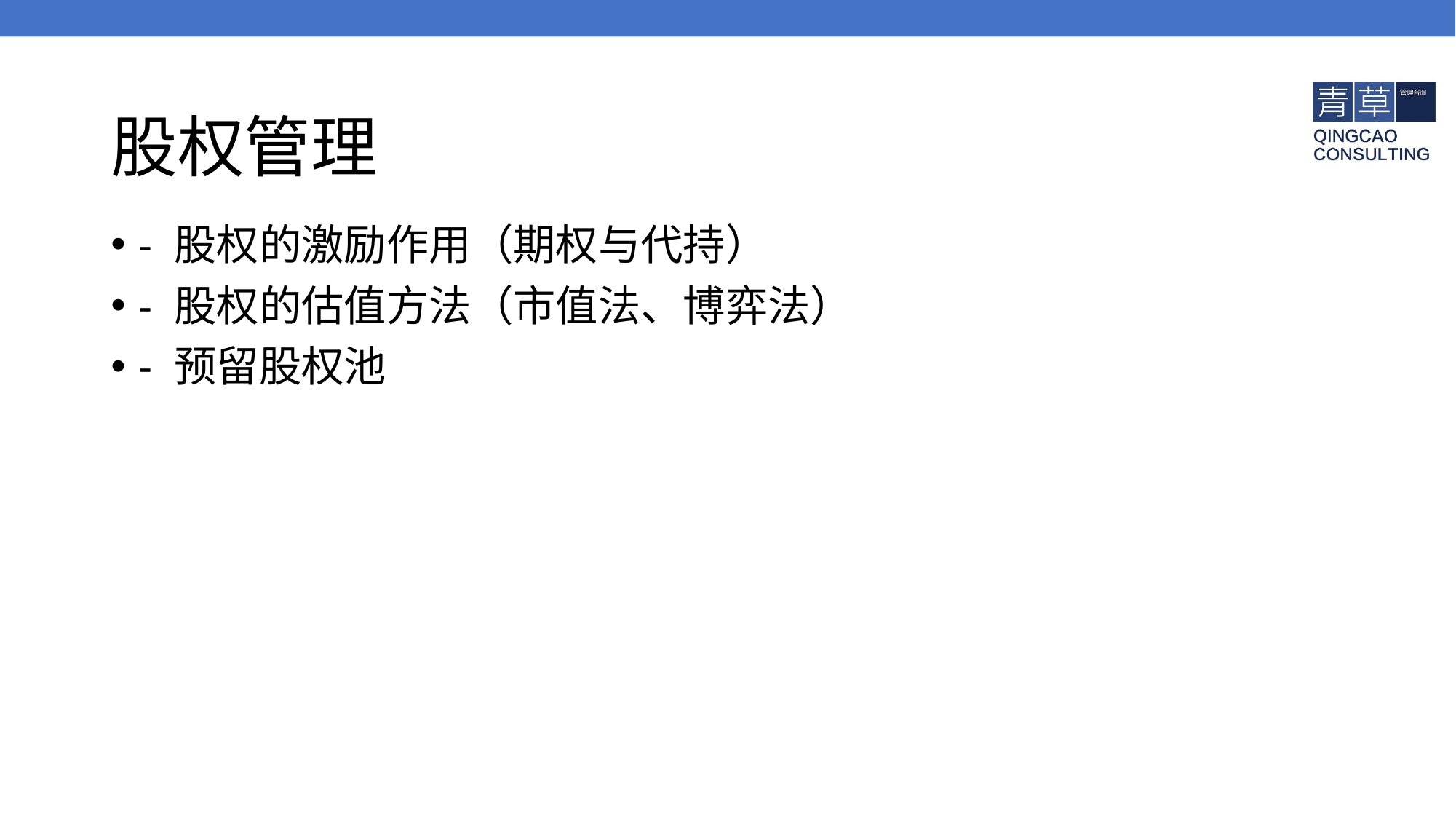

# 股权管理
- 股权的激励作用（期权与代持）
- 股权的估值方法（市值法、博弈法）
- 预留股权池